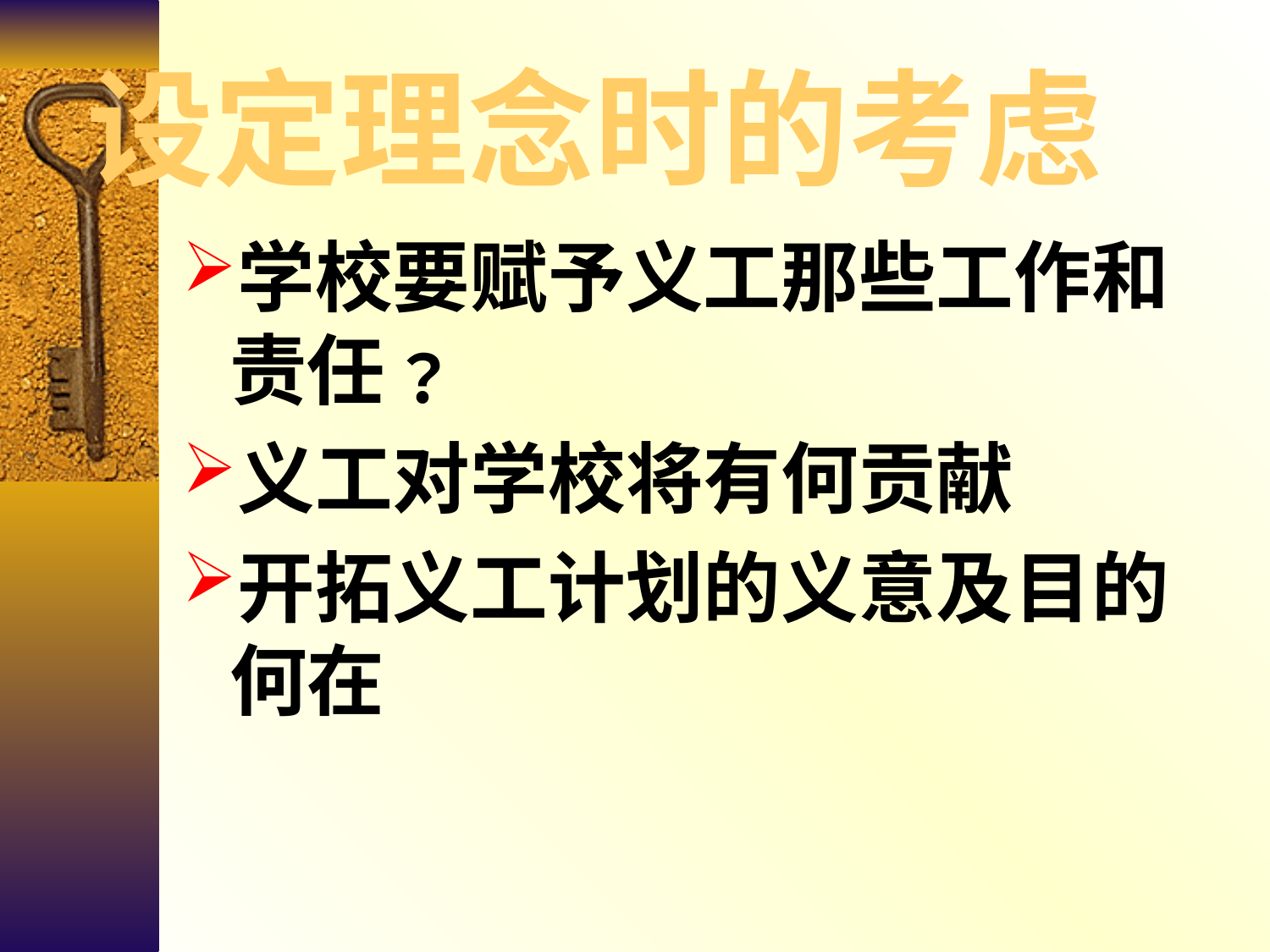

# 设定理念时的考虑
学校要赋予义工那些工作和责任﹖
义工对学校将有何贡献
开拓义工计划的义意及目的何在